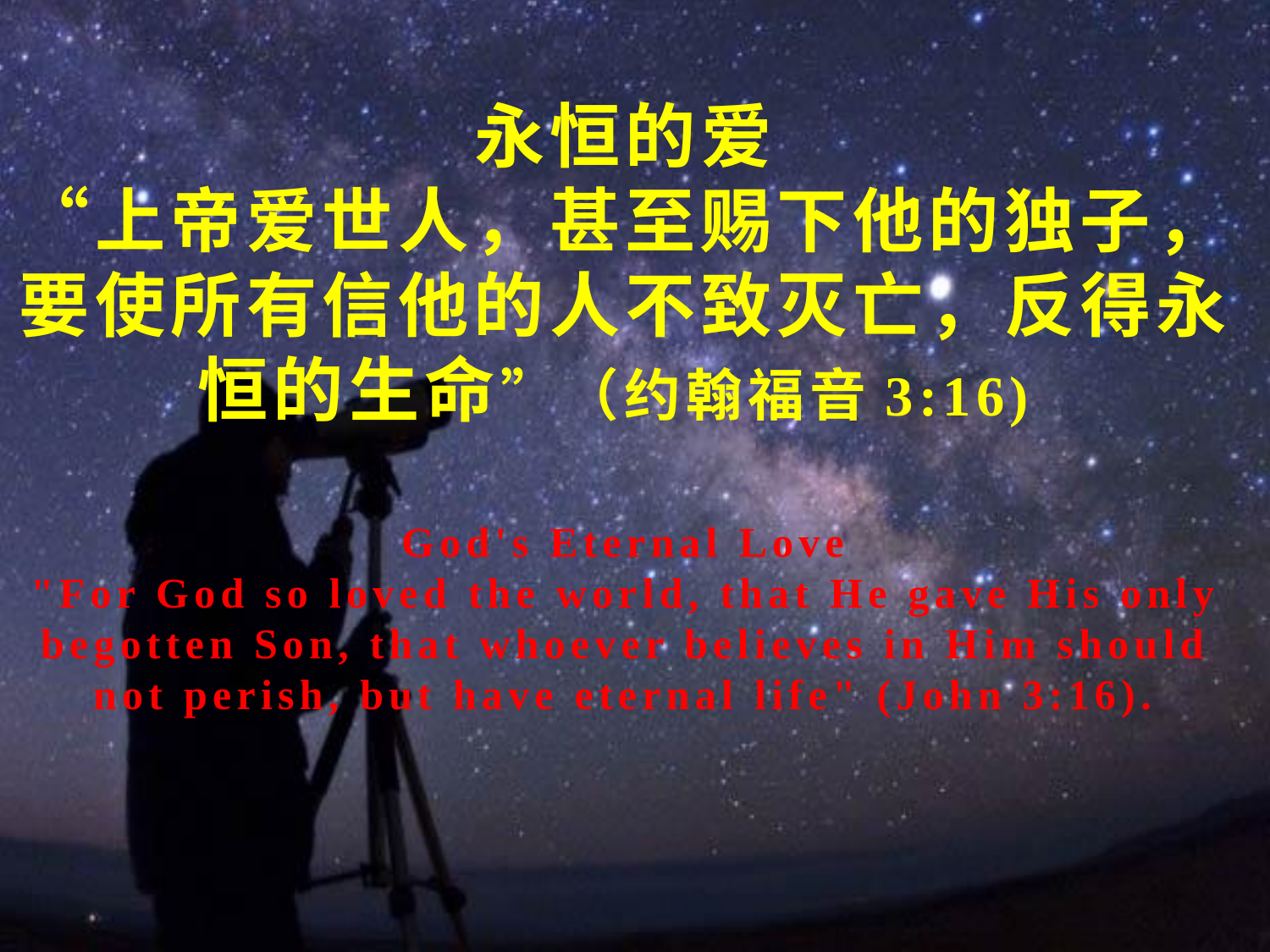

# 永恒的爱 “上帝爱世人，甚至赐下他的独子，要使所有信他的人不致灭亡，反得永恒的生命”（约翰福音3:16) God's Eternal Love "For God so loved the world, that He gave His only begotten Son, that whoever believes in Him should not perish, but have eternal life" (John 3:16).